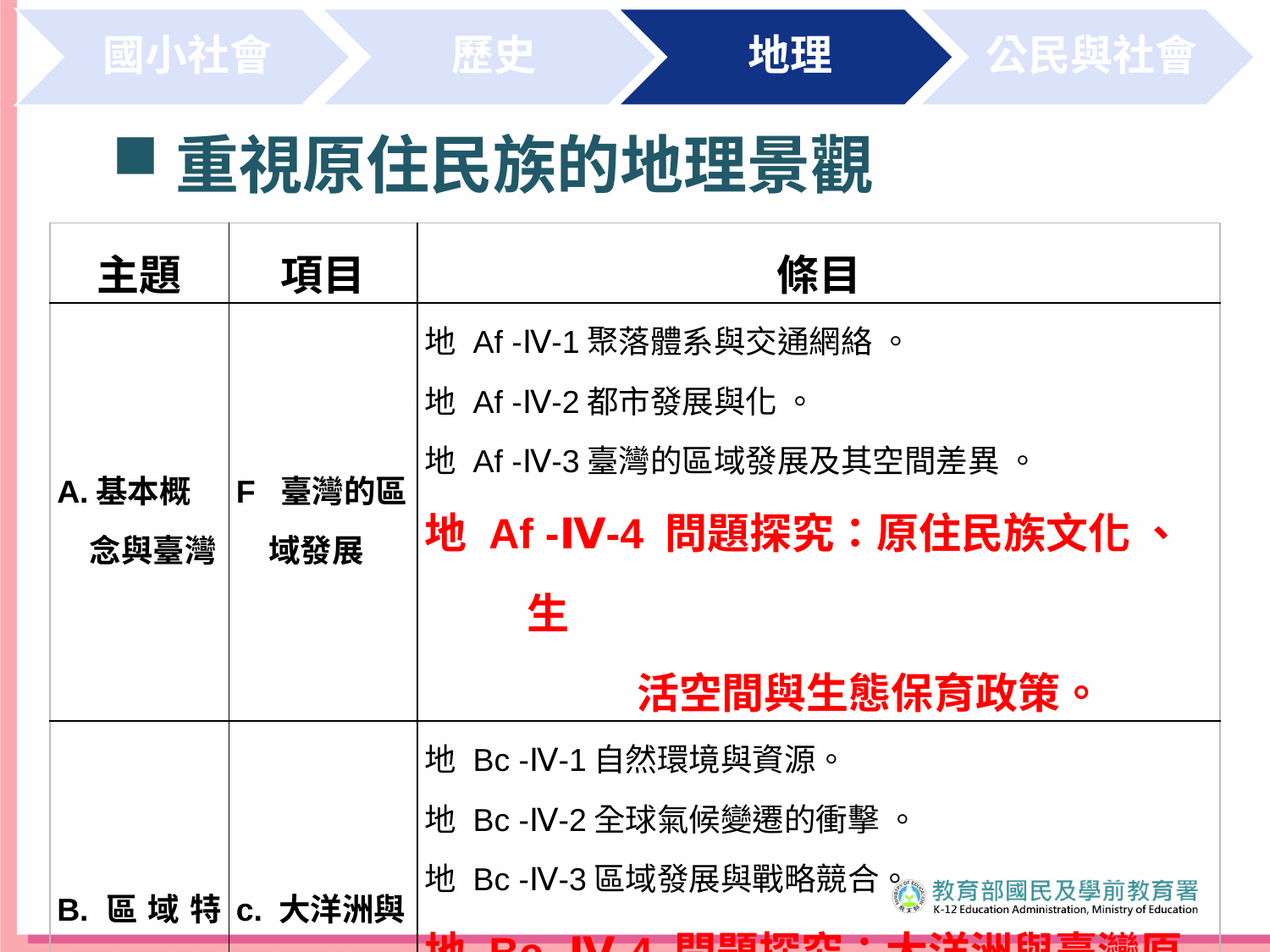

國小社會
歷史
地理
公民與社會
重視原住民族的地理景觀
| 主題 | 項目 | 條目 |
| --- | --- | --- |
| A.基本概念與臺灣 | F 臺灣的區域發展 | 地 Af -Ⅳ-1聚落體系與交通網絡 。 地 Af -Ⅳ-2都市發展與化 。 地 Af -Ⅳ-3臺灣的區域發展及其空間差異 。 地 Af -Ⅳ-4 問題探究：原住民族文化 、生 活空間與生態保育政策。 |
| B.區域特色 | c. 大洋洲與 兩極地區 | 地 Bc -Ⅳ-1自然環境與資源。 地 Bc -Ⅳ-2全球氣候變遷的衝擊 。 地 Bc -Ⅳ-3區域發展與戰略競合。 地 Bc -Ⅳ-4 問題探究：大洋洲與臺灣原住 民族文化的連結 。 |